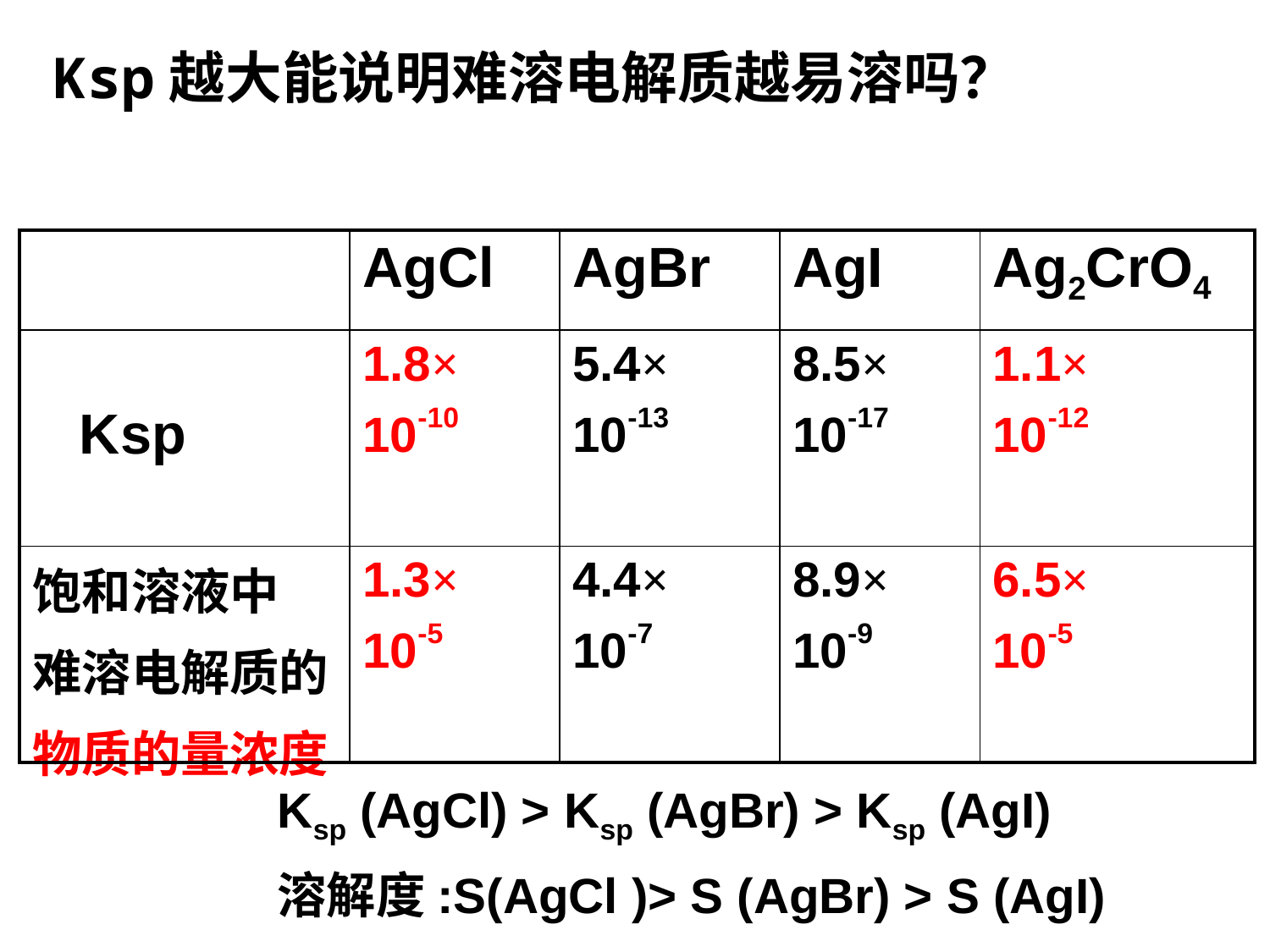

Ksp越大能说明难溶电解质越易溶吗？

|  | AgCl | AgBr | AgI | Ag2CrO4 |
| --- | --- | --- | --- | --- |
| Ksp | 1.8× 10-10 | 5.4× 10-13 | 8.5× 10-17 | 1.1× 10-12 |
| 饱和溶液中 难溶电解质的 物质的量浓度 | 1.3× 10-5 | 4.4× 10-7 | 8.9× 10-9 | 6.5× 10-5 |
Ksp (AgCl) > Ksp (AgBr) > Ksp (AgI)
溶解度:S(AgCl )> S (AgBr) > S (AgI)